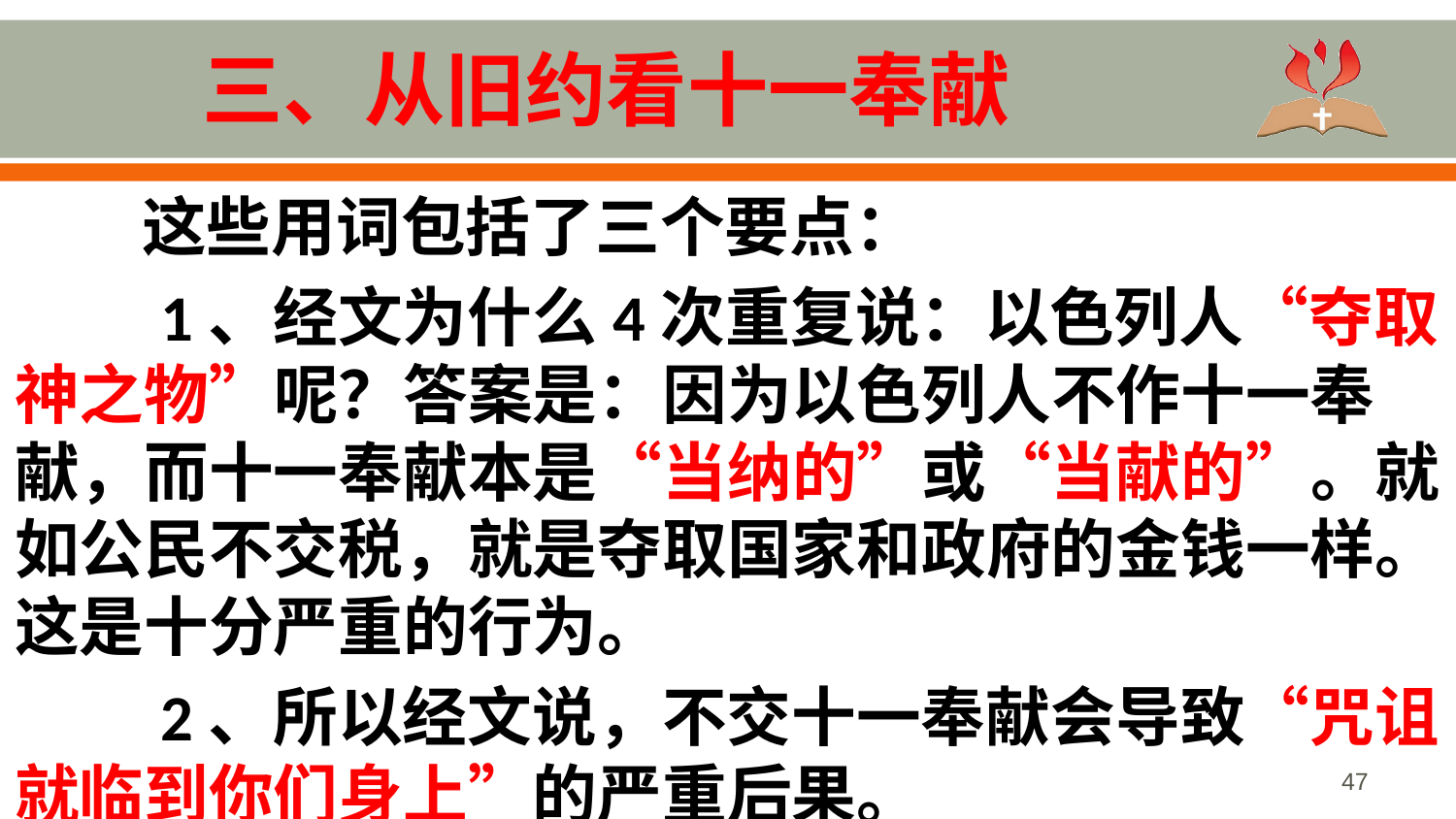

# 三、从旧约看十一奉献
这些用词包括了三个要点：
	1、经文为什么4次重复说：以色列人“夺取神之物”呢？答案是：因为以色列人不作十一奉献，而十一奉献本是“当纳的”或“当献的”。就如公民不交税，就是夺取国家和政府的金钱一样。这是十分严重的行为。
	2、所以经文说，不交十一奉献会导致“咒诅就临到你们身上”的严重后果。

47